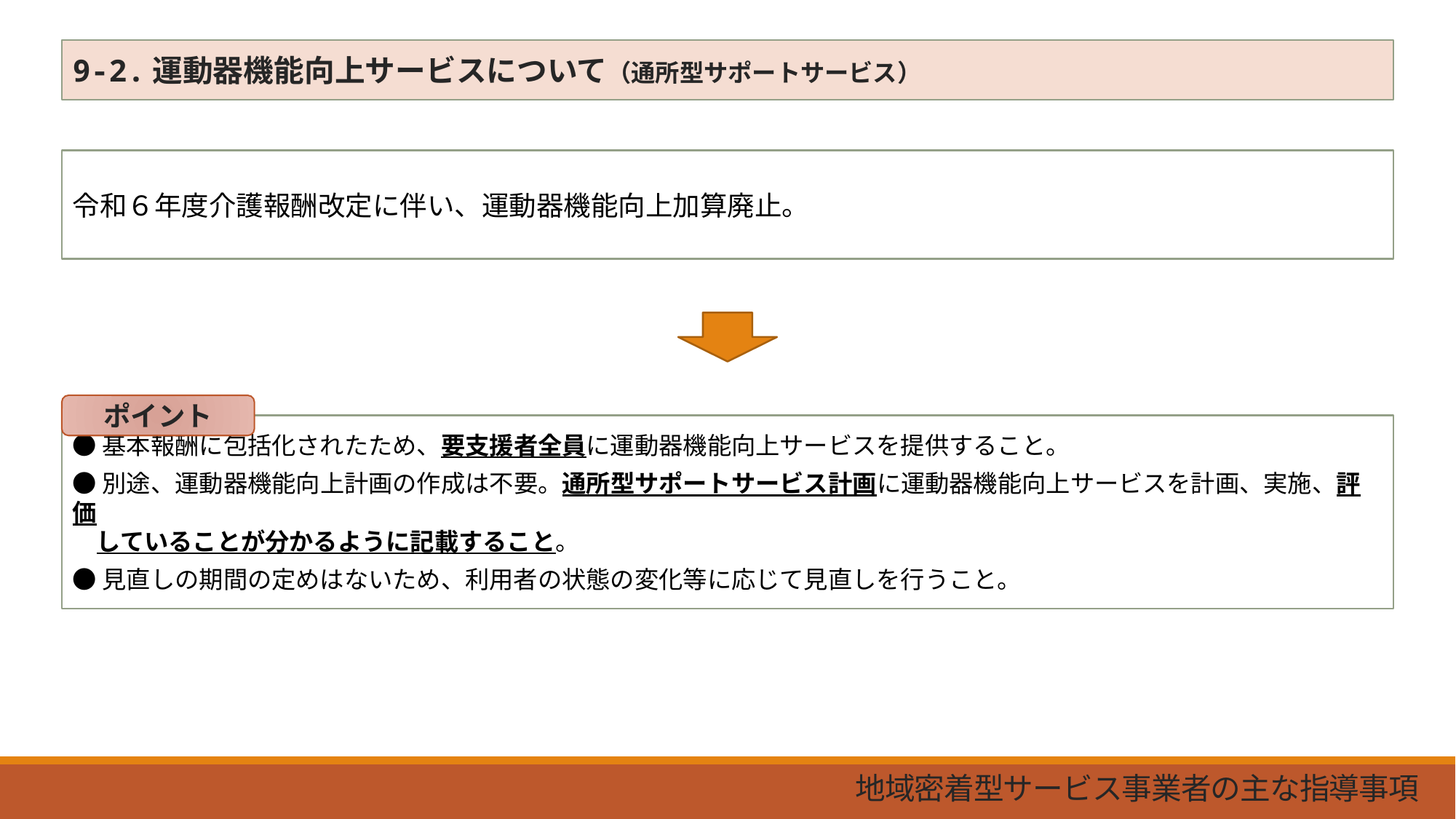

9-2.運動器機能向上サービスについて（通所型サポートサービス）
令和６年度介護報酬改定に伴い、運動器機能向上加算廃止。

ポイント
●基本報酬に包括化されたため、要支援者全員に運動器機能向上サービスを提供すること。
●別途、運動器機能向上計画の作成は不要。通所型サポートサービス計画に運動器機能向上サービスを計画、実施、評価
　していることが分かるように記載すること。
●見直しの期間の定めはないため、利用者の状態の変化等に応じて見直しを行うこと。
地域密着型サービス事業者の主な指導事項